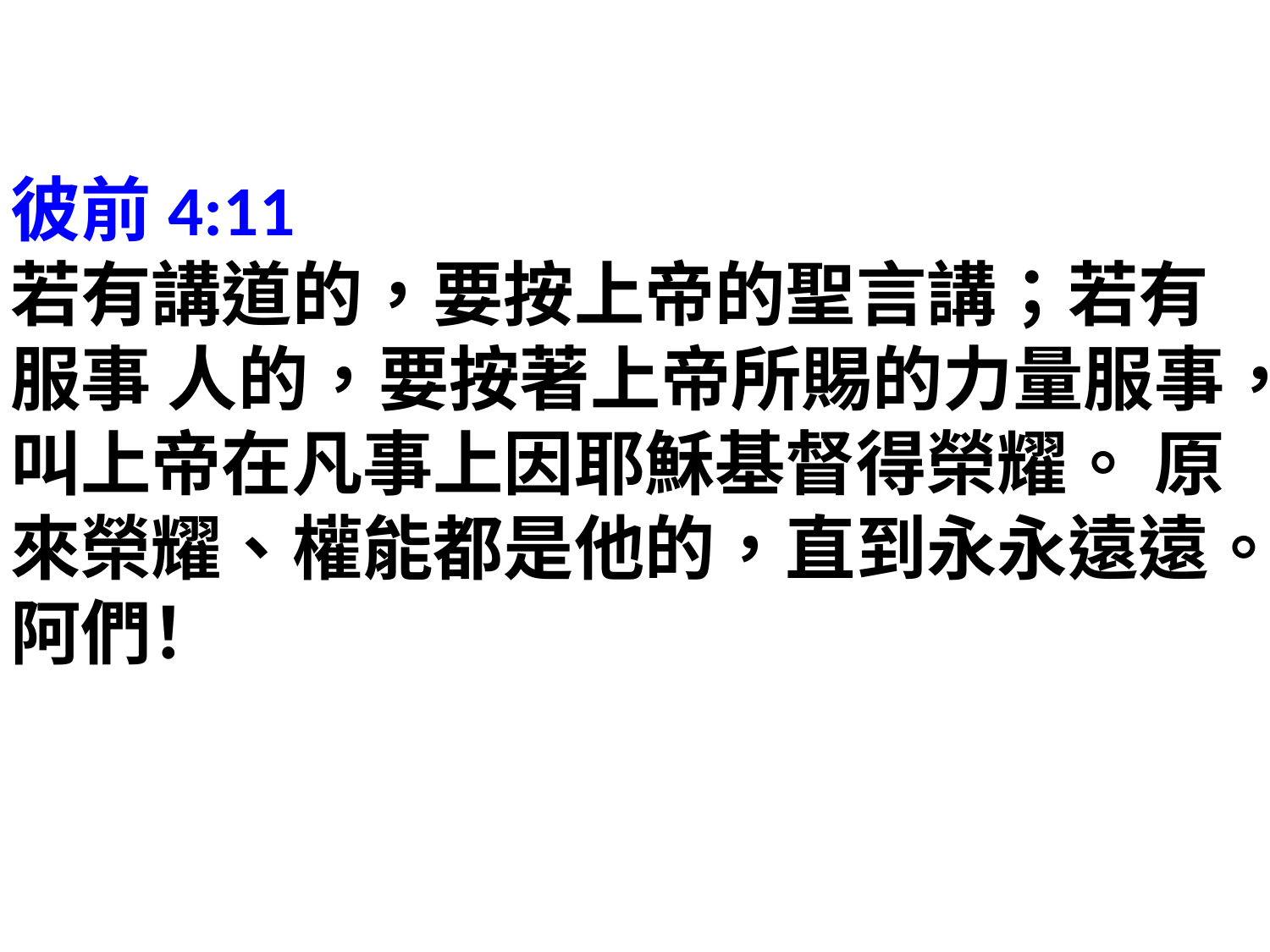

彼前4:11
若有講道的，要按上帝的聖言講；若有服事 人的，要按著上帝所賜的力量服事，叫上帝在凡事上因耶穌基督得榮耀。 原來榮耀、權能都是他的，直到永永遠遠。阿們！